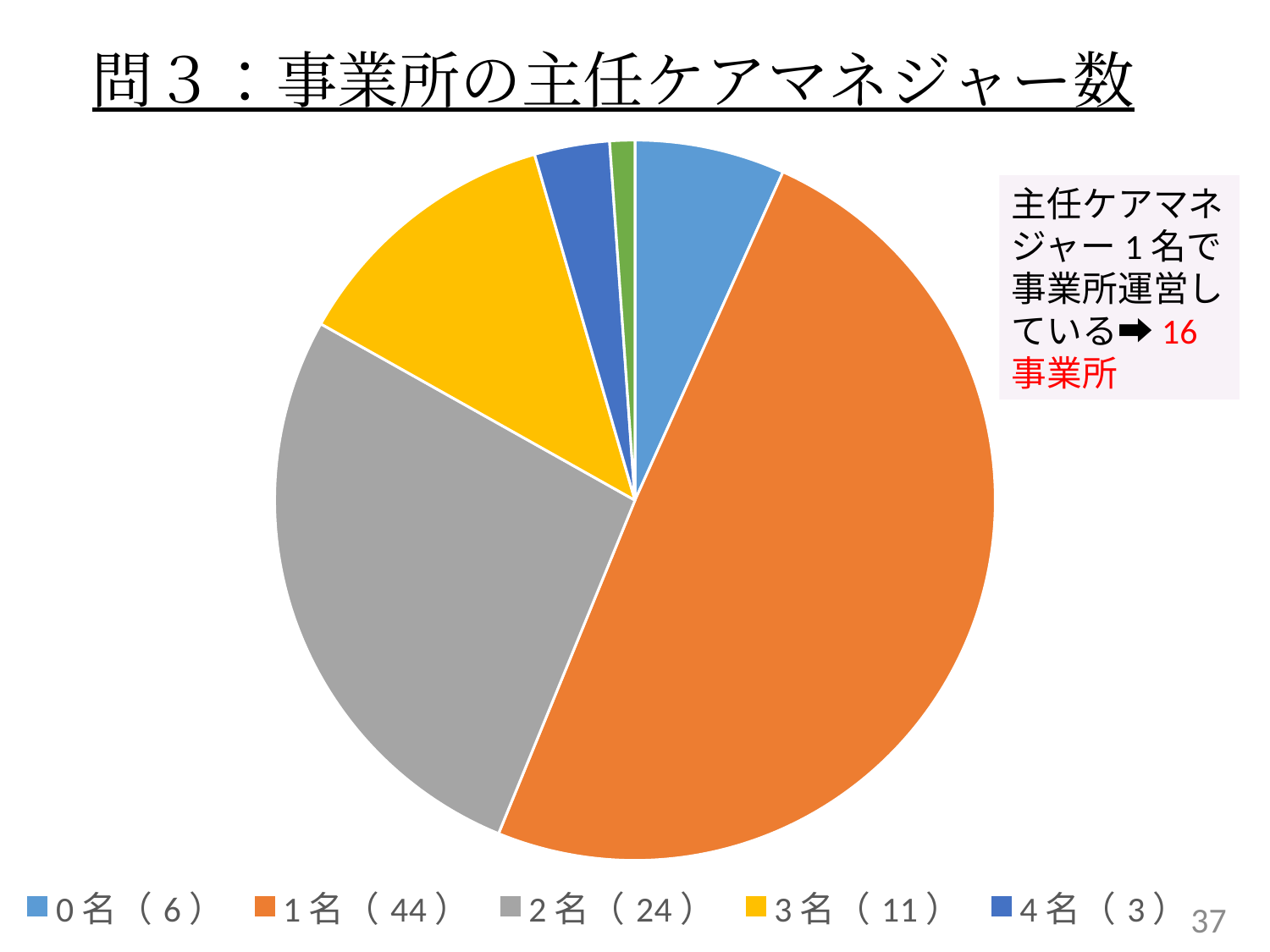

# 問３：事業所の主任ケアマネジャー数

### Chart

| Category | 列1 |
|---|---|
| 0名（6） | 6.0 |
| 1名（44） | 44.0 |
| 2名（24） | 24.0 |
| 3名（11） | 11.0 |
| 4名（3） | 3.0 |
| 6名(1） | 1.0 |
主任ケアマネジャー1名で事業所運営している➡16事業所
37